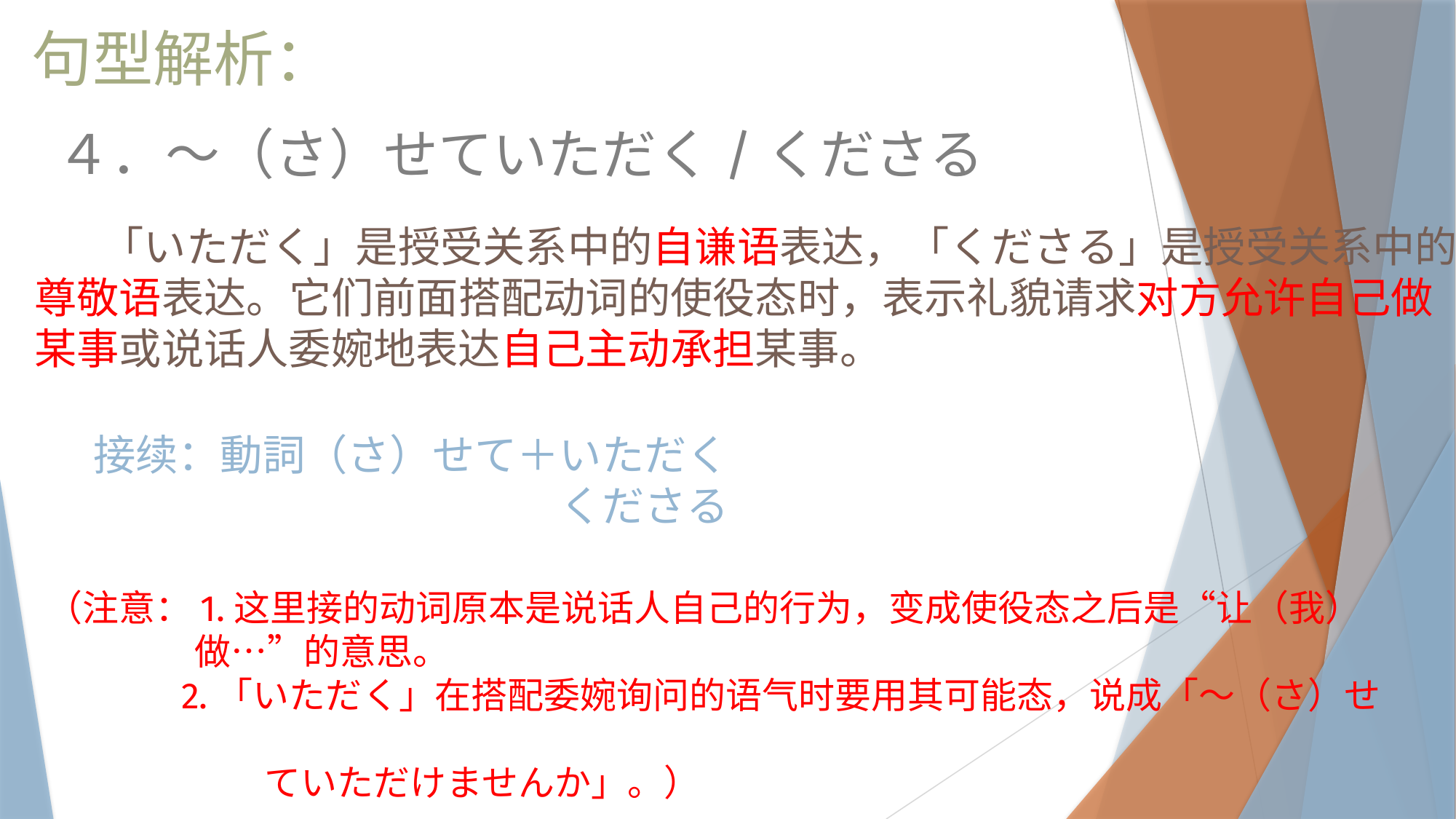

句型解析：
４．～（さ）せていただく/くださる
      「いただく」是授受关系中的自谦语表达，「くださる」是授受关系中的尊敬语表达。它们前面搭配动词的使役态时，表示礼貌请求对方允许自己做某事或说话人委婉地表达自己主动承担某事。
接续：動詞（さ）せて＋いただく
　　　　　　　　　　　くださる
（注意：1.这里接的动词原本是说话人自己的行为，变成使役态之后是“让（我）
                 做…”的意思。
              2.「いただく」在搭配委婉询问的语气时要用其可能态，说成「～（さ）せ
　　　　　　ていただけませんか」。）